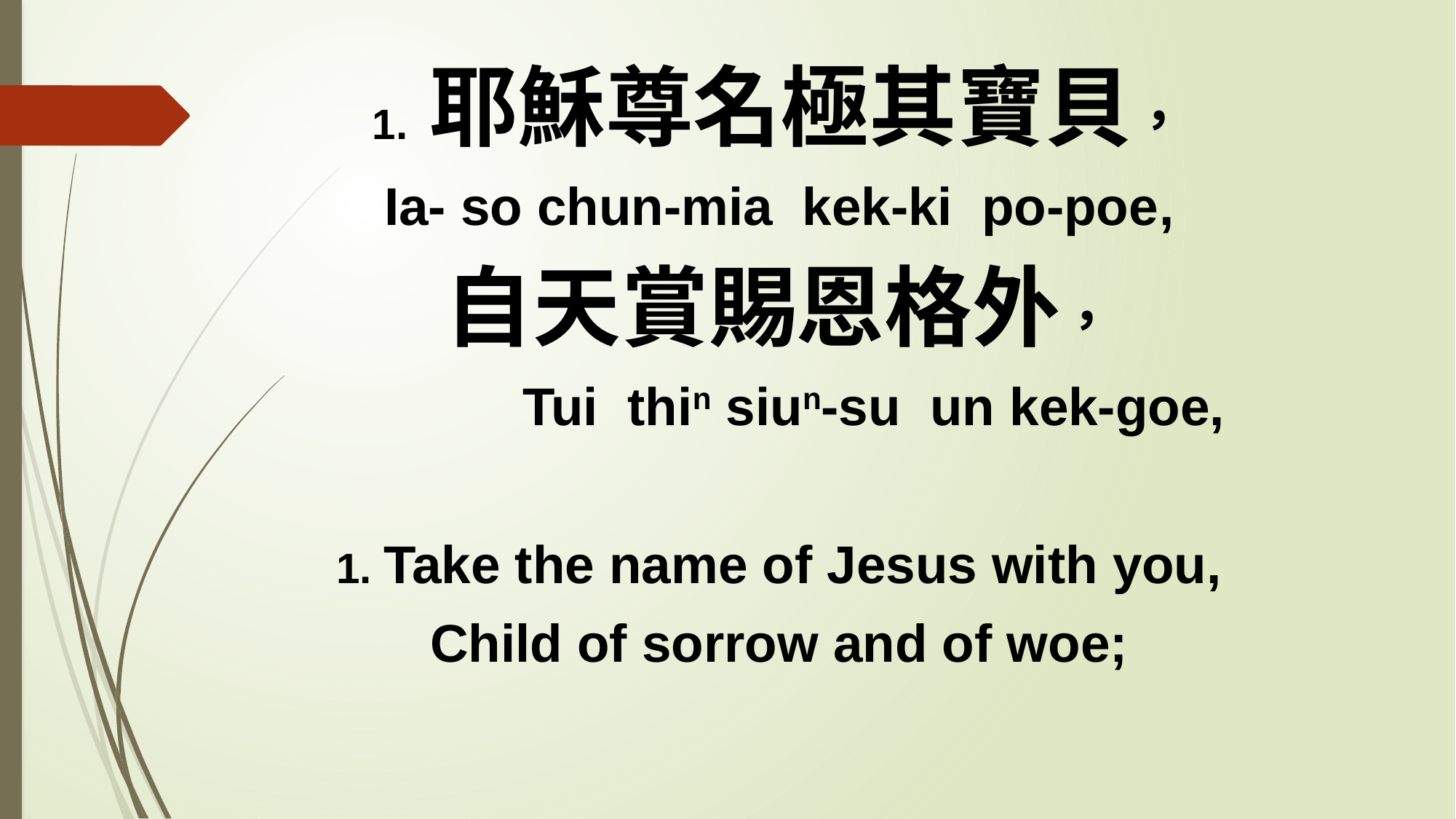

1. 耶穌尊名極其寶貝，
Ia- so chun-mia  kek-ki  po-poe,
自天賞賜恩格外，
                    Tui  thin siun-su  un kek-goe,

1. Take the name of Jesus with you,
Child of sorrow and of woe;